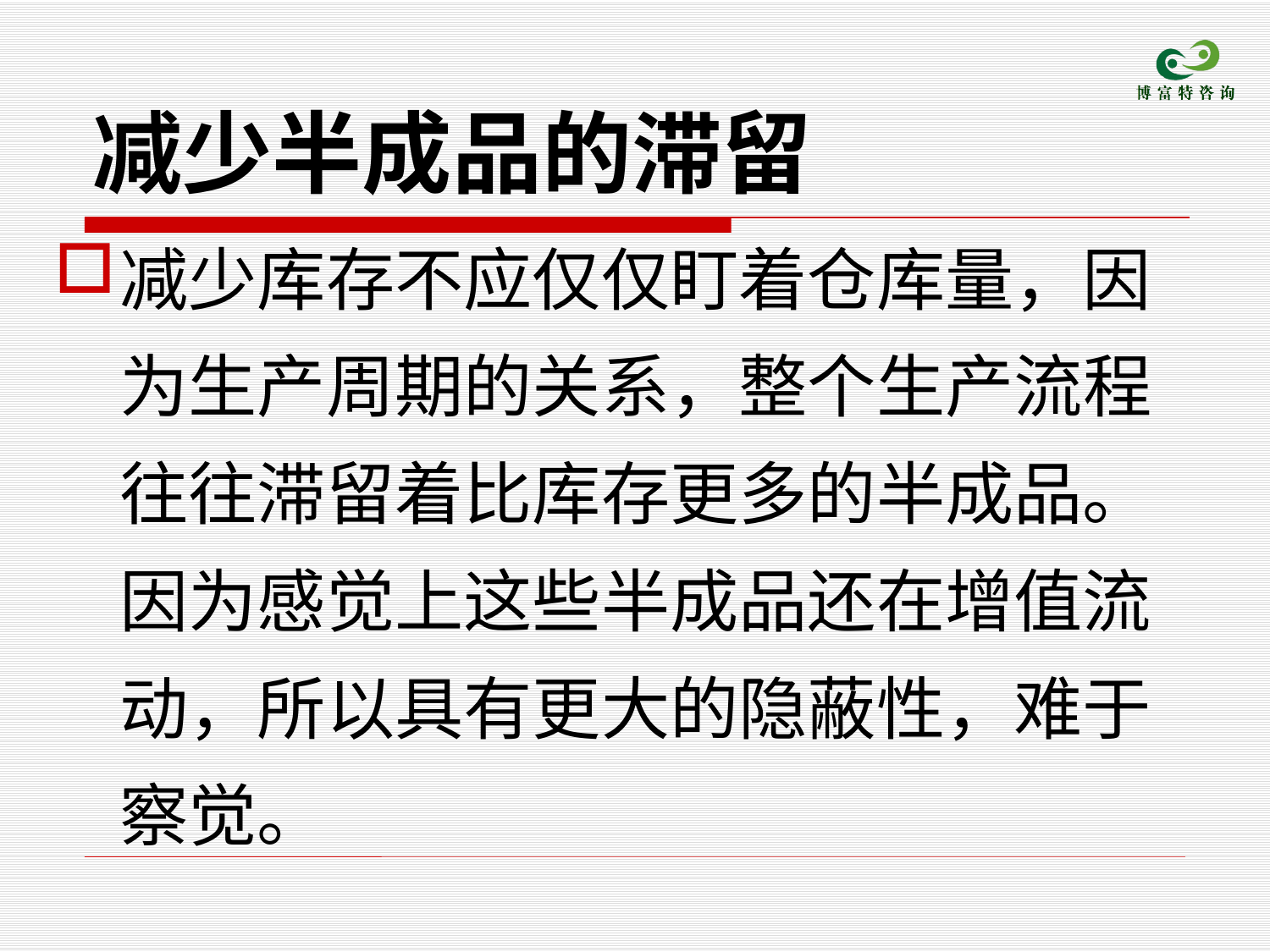

# 减少半成品的滞留

减少库存不应仅仅盯着仓库量，因为生产周期的关系，整个生产流程往往滞留着比库存更多的半成品。因为感觉上这些半成品还在增值流动，所以具有更大的隐蔽性，难于察觉。
728